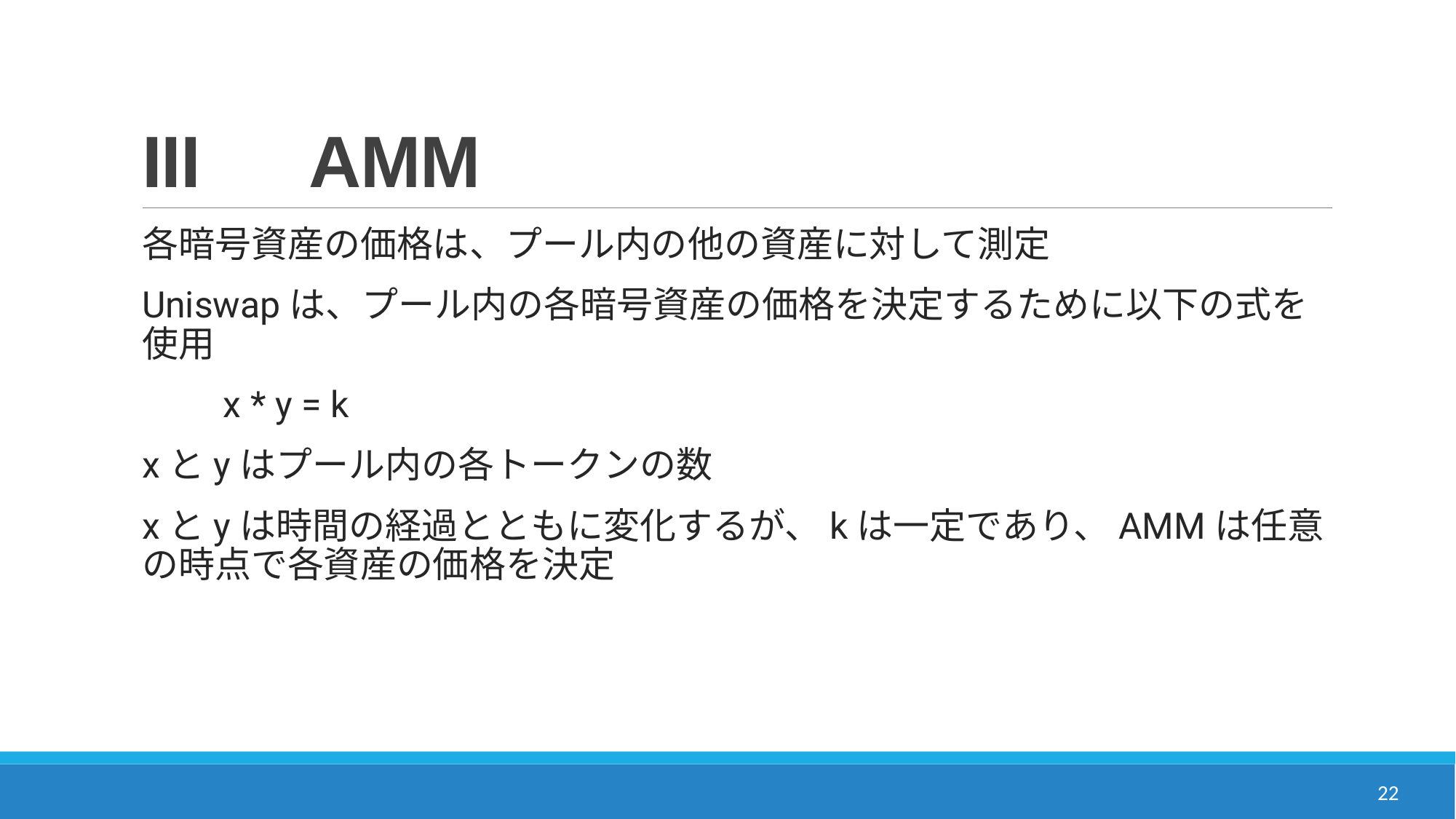

# III　AMM
各暗号資産の価格は、プール内の他の資産に対して測定
Uniswapは、プール内の各暗号資産の価格を決定するために以下の式を使用
　　x * y = k
xとyはプール内の各トークンの数
xとyは時間の経過とともに変化するが、kは一定であり、AMMは任意の時点で各資産の価格を決定

22